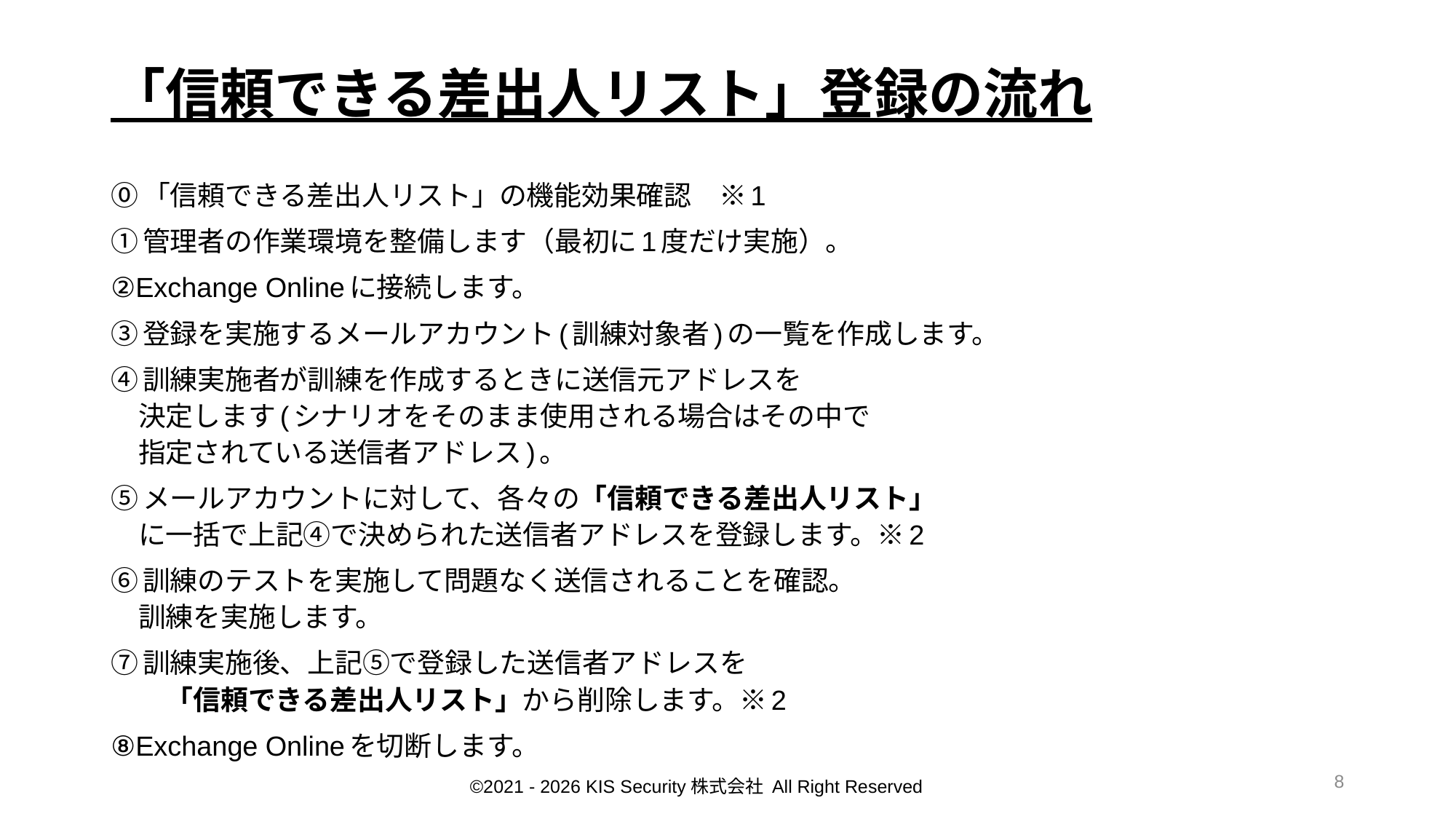

# 「信頼できる差出人リスト」登録の流れ
⓪「信頼できる差出人リスト」の機能効果確認　※1
①管理者の作業環境を整備します（最初に1度だけ実施）。
②Exchange Onlineに接続します。
③登録を実施するメールアカウント(訓練対象者)の一覧を作成します。
④訓練実施者が訓練を作成するときに送信元アドレスを
　決定します(シナリオをそのまま使用される場合はその中で
　指定されている送信者アドレス)。
⑤メールアカウントに対して、各々の「信頼できる差出人リスト」
　に一括で上記④で決められた送信者アドレスを登録します。※2
⑥訓練のテストを実施して問題なく送信されることを確認。
　訓練を実施します。
⑦訓練実施後、上記⑤で登録した送信者アドレスを
　　「信頼できる差出人リスト」から削除します。※2
⑧Exchange Onlineを切断します。

8